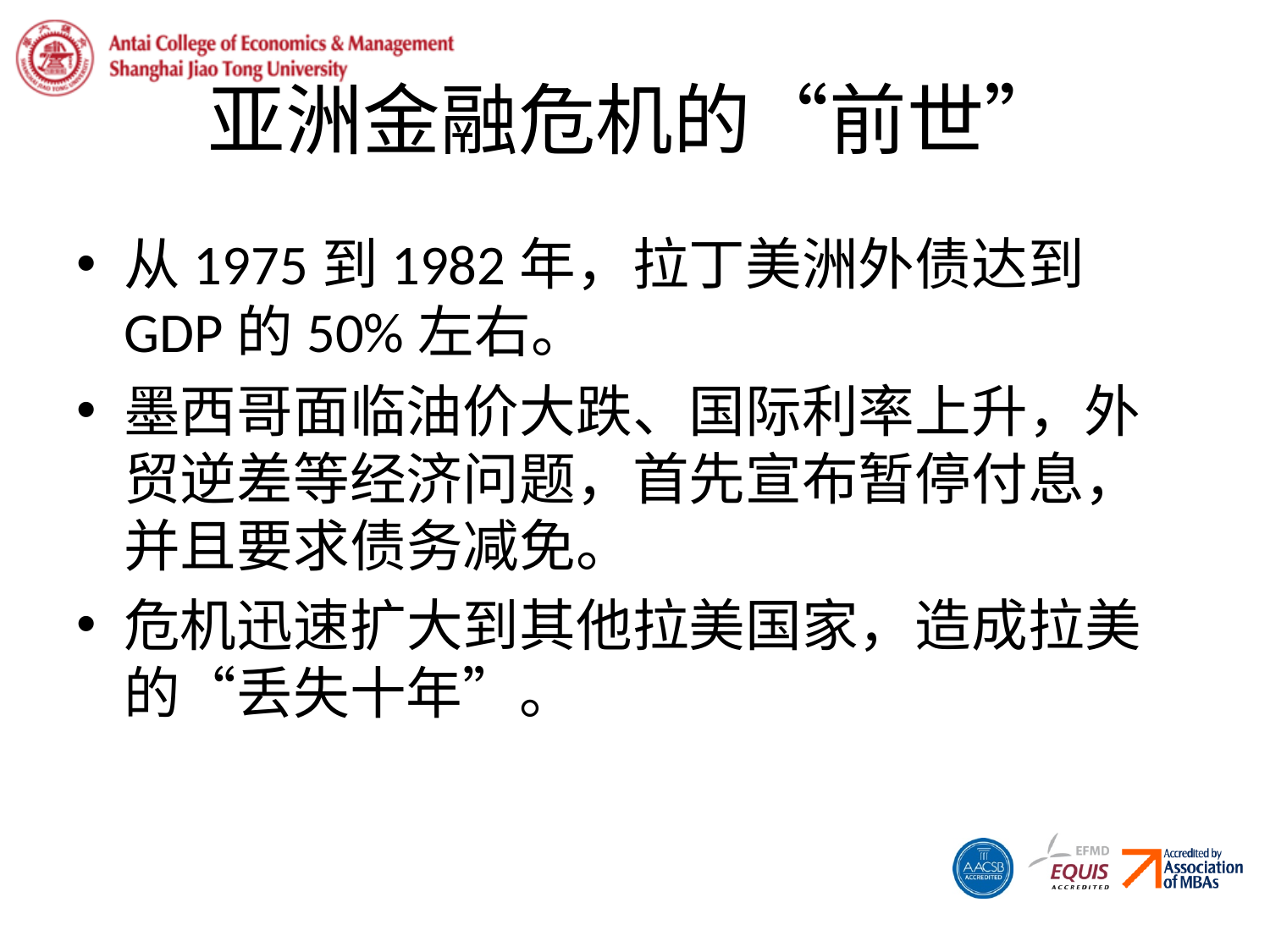

# 亚洲金融危机的“前世”
从1975到1982年，拉丁美洲外债达到GDP的50%左右。
墨西哥面临油价大跌、国际利率上升，外贸逆差等经济问题，首先宣布暂停付息，并且要求债务减免。
危机迅速扩大到其他拉美国家，造成拉美的“丢失十年”。